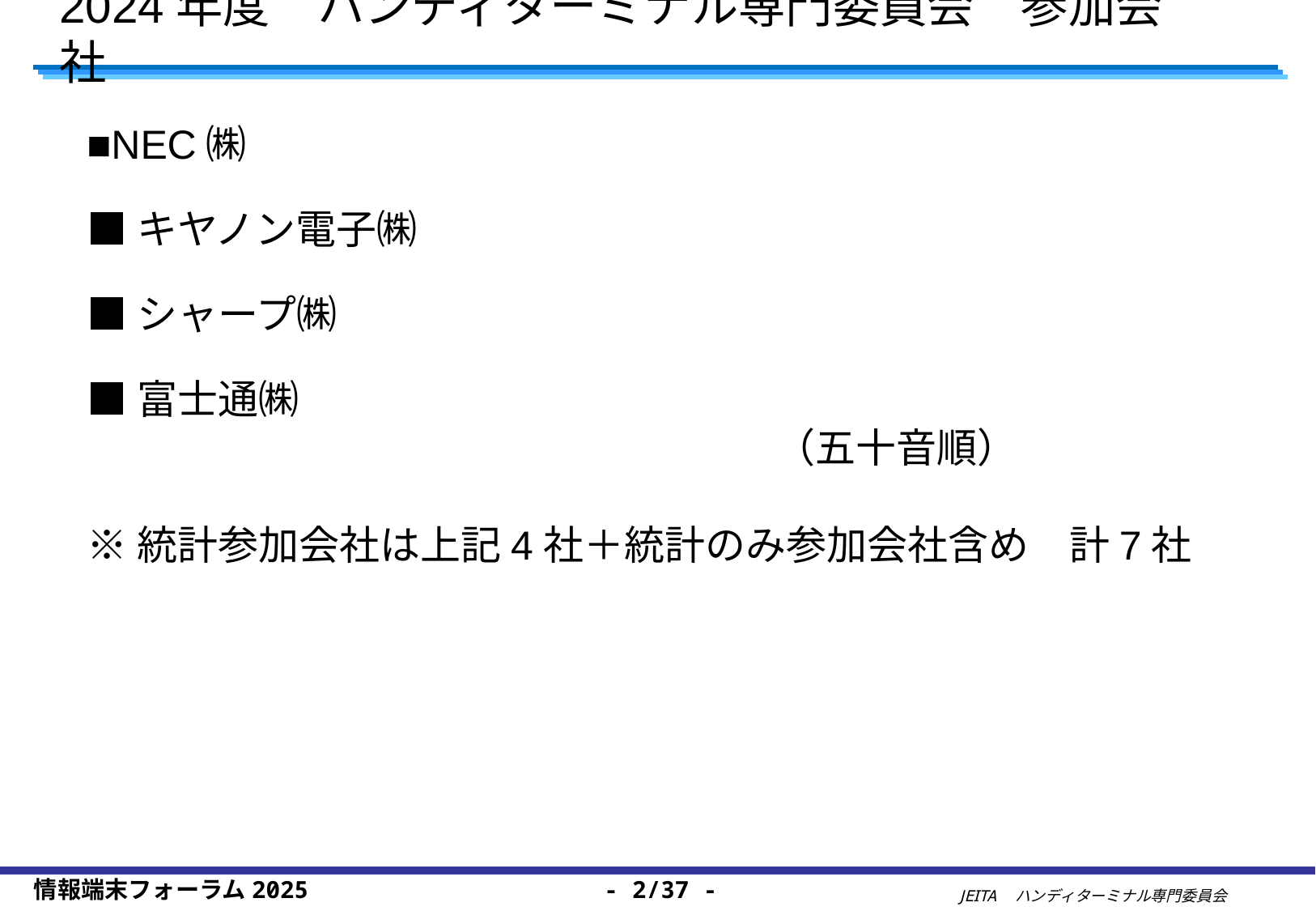

# 2024年度　ハンディターミナル専門委員会　参加会社
■NEC㈱

■キヤノン電子㈱

■シャープ㈱

■富士通㈱
　　　　　　　　　　　　　　　　　（五十音順）

※統計参加会社は上記4社＋統計のみ参加会社含め　計7社